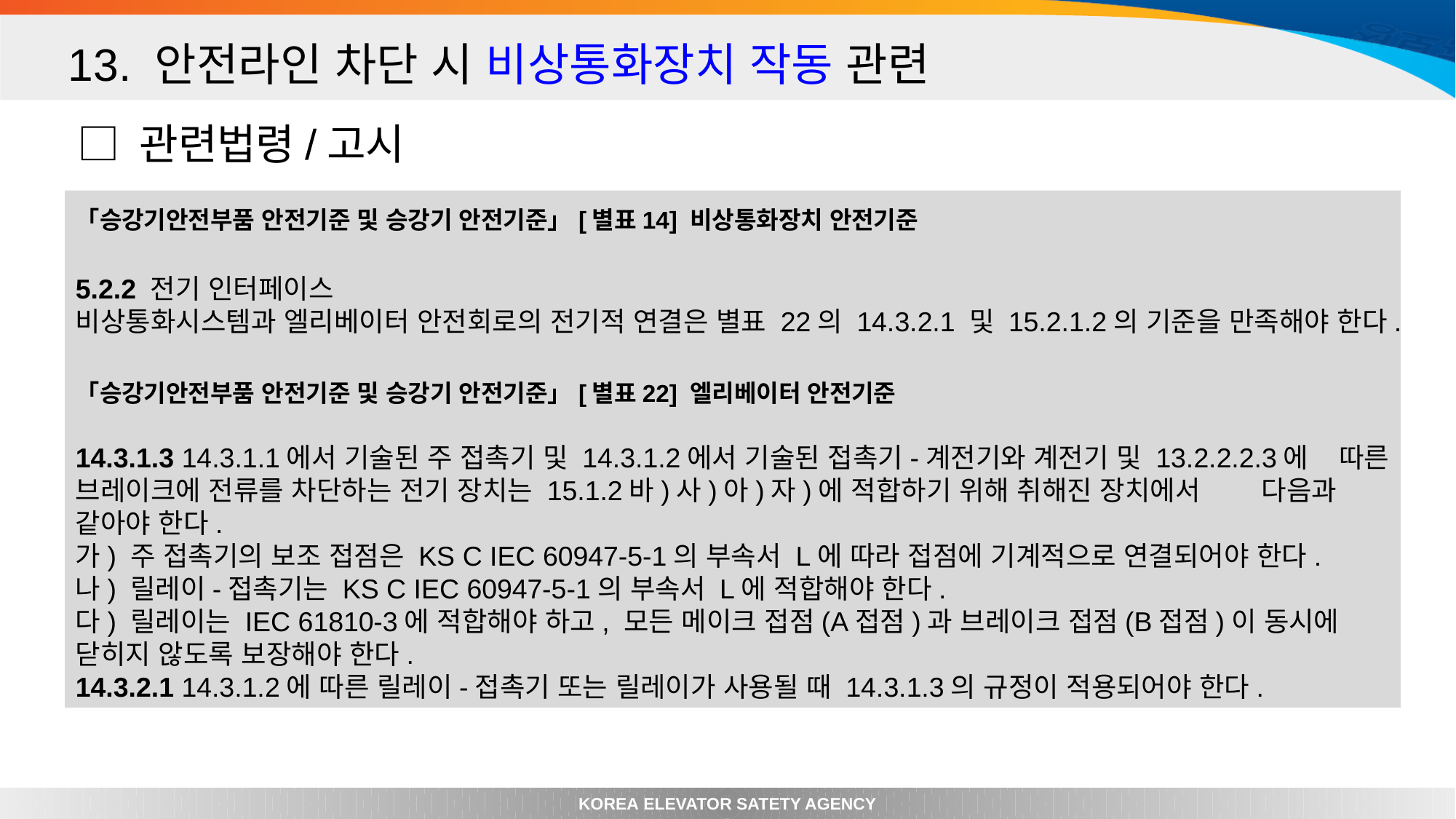

13. 안전라인 차단 시 비상통화장치 작동 관련
□ 관련법령/고시
「승강기안전부품 안전기준 및 승강기 안전기준」[별표14] 비상통화장치 안전기준

5.2.2 전기 인터페이스
비상통화시스템과 엘리베이터 안전회로의 전기적 연결은 별표 22의 14.3.2.1 및 15.2.1.2의 기준을 만족해야 한다.

「승강기안전부품 안전기준 및 승강기 안전기준」[별표22] 엘리베이터 안전기준

14.3.1.3 14.3.1.1에서 기술된 주 접촉기 및 14.3.1.2에서 기술된 접촉기-계전기와 계전기 및 13.2.2.2.3에    따른 브레이크에 전류를 차단하는 전기 장치는 15.1.2바)사)아)자)에 적합하기 위해 취해진 장치에서        다음과 같아야 한다.
가) 주 접촉기의 보조 접점은 KS C IEC 60947-5-1의 부속서 L에 따라 접점에 기계적으로 연결되어야 한다.
나) 릴레이-접촉기는 KS C IEC 60947-5-1의 부속서 L에 적합해야 한다.
다) 릴레이는 IEC 61810-3에 적합해야 하고, 모든 메이크 접점(A접점)과 브레이크 접점(B접점)이 동시에 닫히지 않도록 보장해야 한다.
14.3.2.1 14.3.1.2에 따른 릴레이-접촉기 또는 릴레이가 사용될 때 14.3.1.3의 규정이 적용되어야 한다.